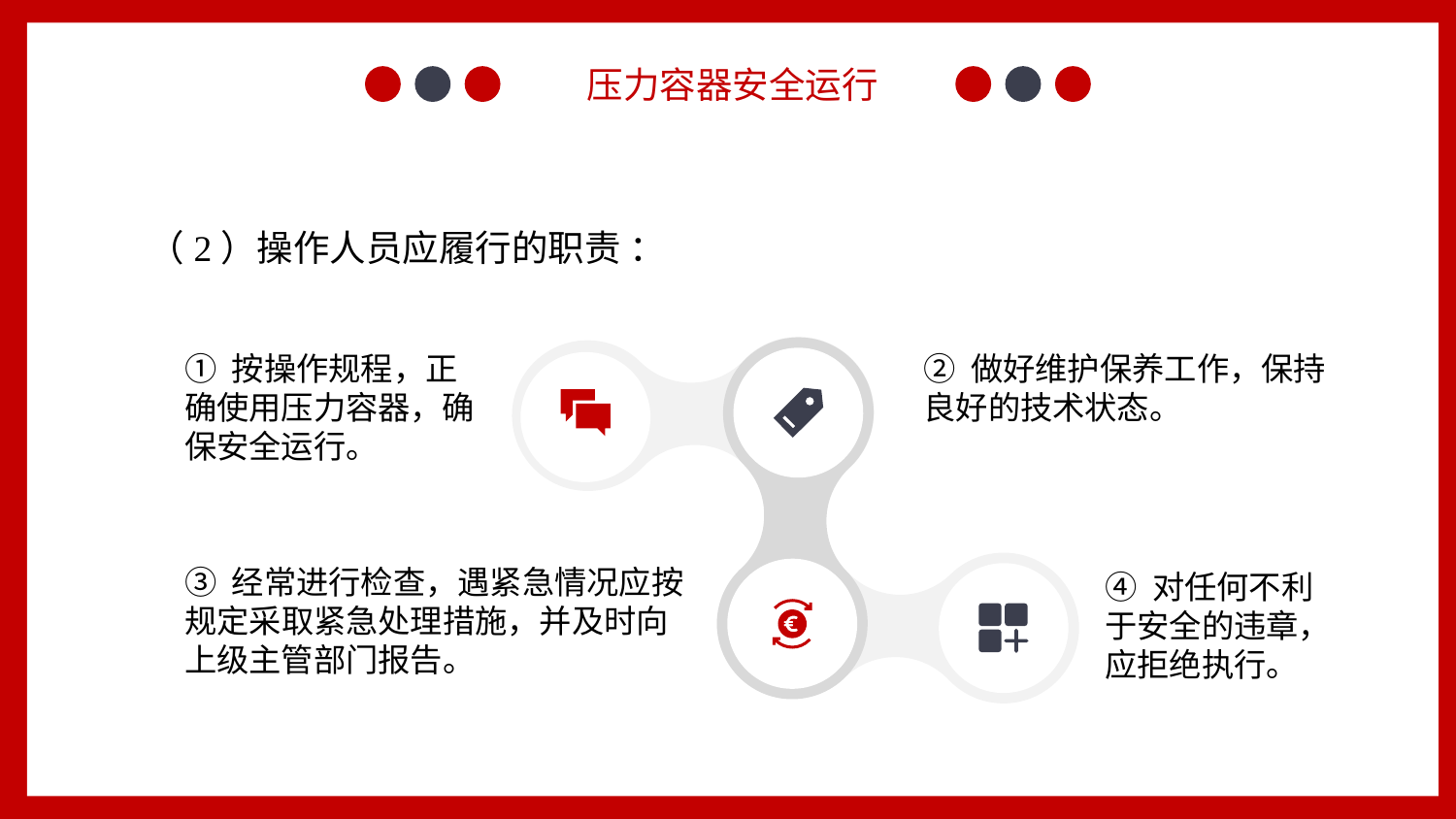

压力容器安全运行

（2）操作人员应履行的职责 ：

① 按操作规程，正确使用压力容器，确保安全运行。
② 做好维护保养工作，保持良好的技术状态。
③ 经常进行检查，遇紧急情况应按规定采取紧急处理措施，并及时向上级主管部门报告。
④ 对任何不利于安全的违章，应拒绝执行。